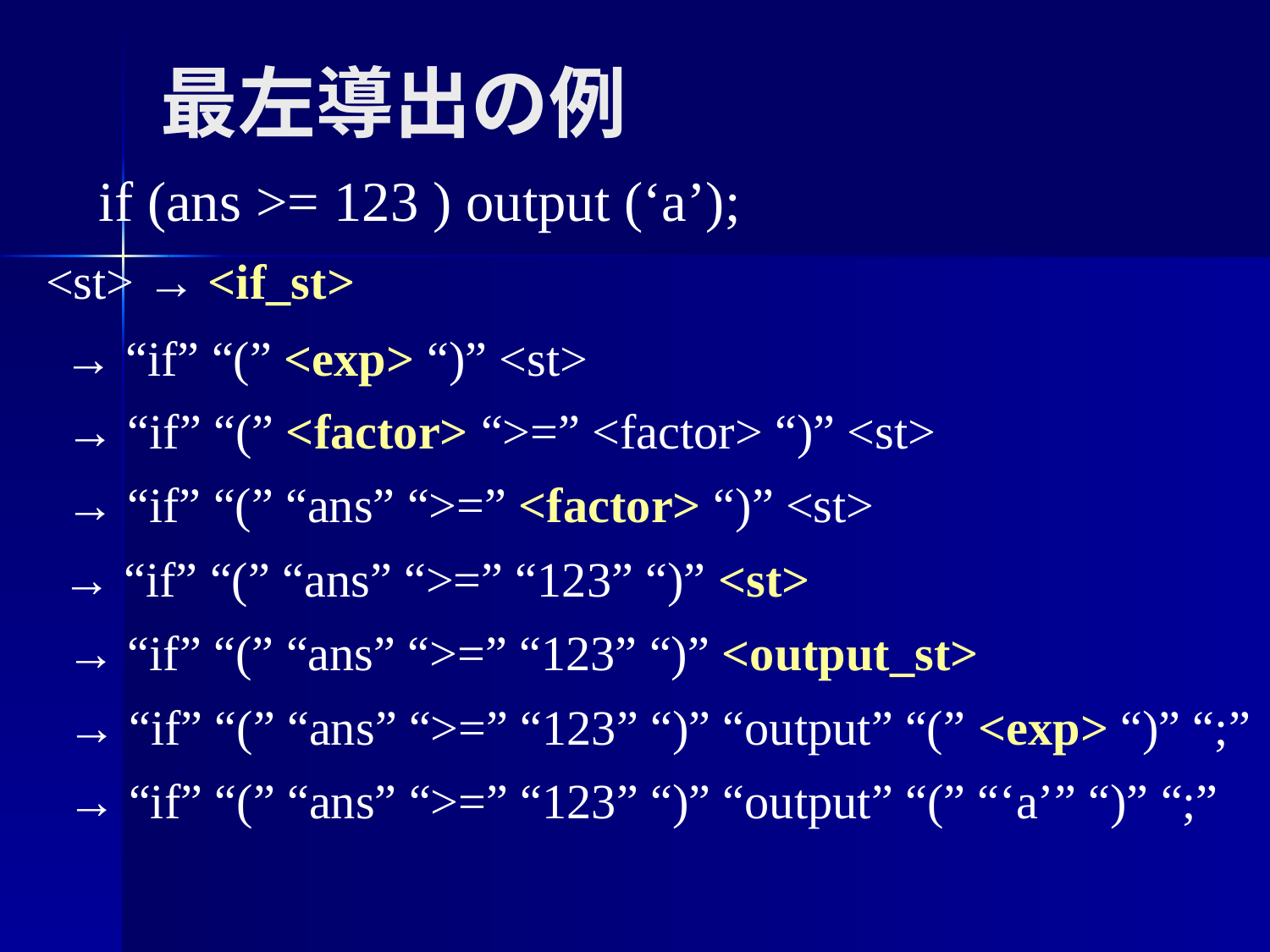

# 最左導出の例
if (ans >= 123 ) output (‘a’);
<st> → <if_st>
→ “if” “(” <exp> “)” <st>
→ “if” “(” <factor> “>=” <factor> “)” <st>
→ “if” “(” “ans” “>=” <factor> “)” <st>
→ “if” “(” “ans” “>=” “123” “)” <st>
→ “if” “(” “ans” “>=” “123” “)” <output_st>
→ “if” “(” “ans” “>=” “123” “)” “output” “(” <exp> “)” “;”
→ “if” “(” “ans” “>=” “123” “)” “output” “(” “‘a’” “)” “;”